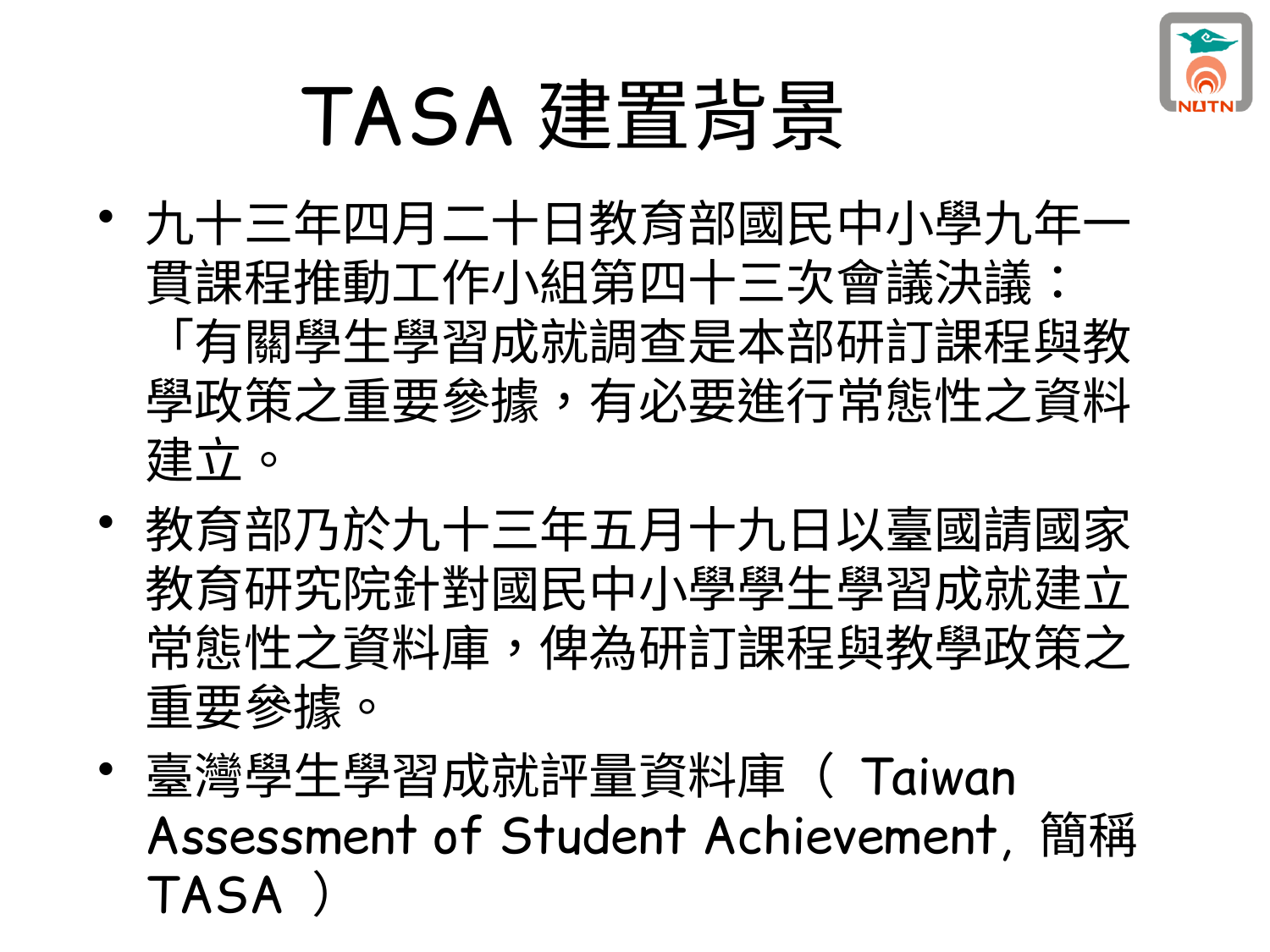

# TASA建置背景
九十三年四月二十日教育部國民中小學九年一貫課程推動工作小組第四十三次會議決議：「有關學生學習成就調查是本部研訂課程與教學政策之重要參據，有必要進行常態性之資料建立。
教育部乃於九十三年五月十九日以臺國請國家教育研究院針對國民中小學學生學習成就建立常態性之資料庫，俾為研訂課程與教學政策之重要參據。
臺灣學生學習成就評量資料庫（ Taiwan Assessment of Student Achievement, 簡稱 TASA ）